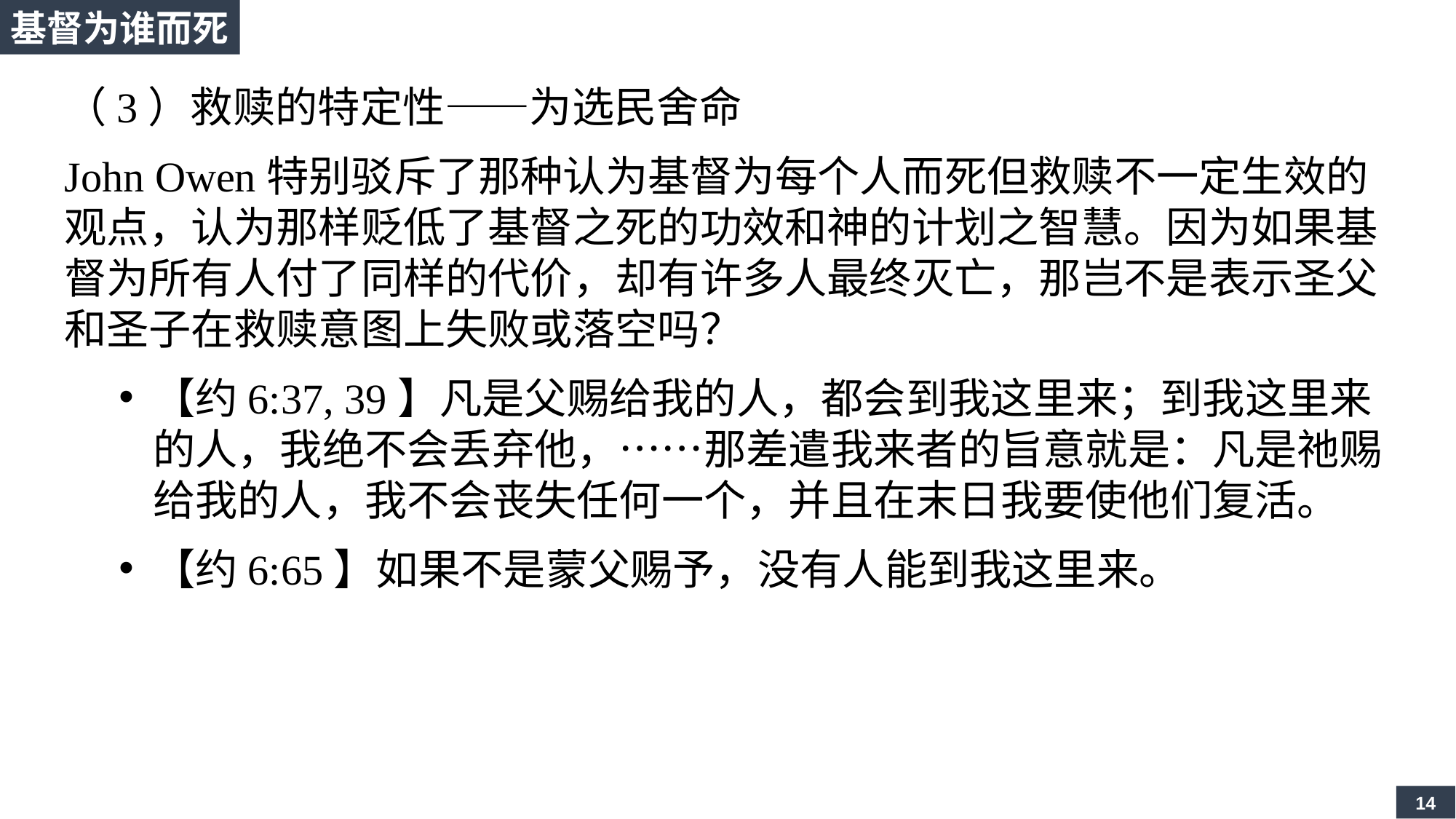

基督为谁而死
（3）救赎的特定性——为选民舍命
John Owen特别驳斥了那种认为基督为每个人而死但救赎不一定生效的观点，认为那样贬低了基督之死的功效和神的计划之智慧。因为如果基督为所有人付了同样的代价，却有许多人最终灭亡，那岂不是表示圣父和圣子在救赎意图上失败或落空吗？
【约6:37, 39】凡是父赐给我的人，都会到我这里来；到我这里来的人，我绝不会丢弃他，……那差遣我来者的旨意就是：凡是祂赐给我的人，我不会丧失任何一个，并且在末日我要使他们复活。
【约6:65】如果不是蒙父赐予，没有人能到我这里来。
14